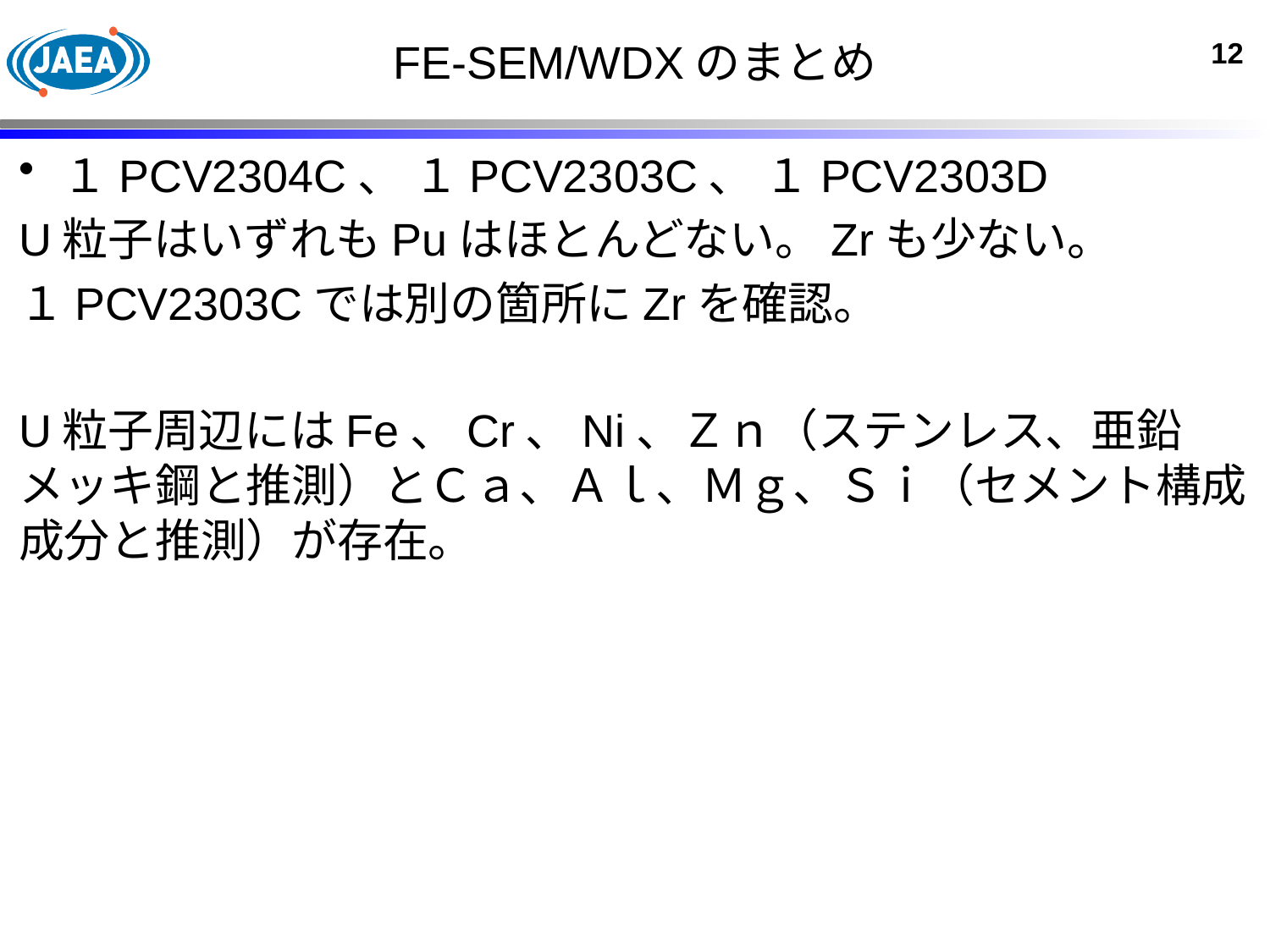

# FE-SEM/WDXのまとめ
12
１PCV2304C、 １PCV2303C、 １PCV2303D
U粒子はいずれもPuはほとんどない。Zrも少ない。
１PCV2303Cでは別の箇所にZrを確認。

U粒子周辺にはFe、Cr、Ni、Ｚｎ（ステンレス、亜鉛メッキ鋼と推測）とＣａ、Ａｌ、Ｍｇ、Ｓｉ（セメント構成成分と推測）が存在。